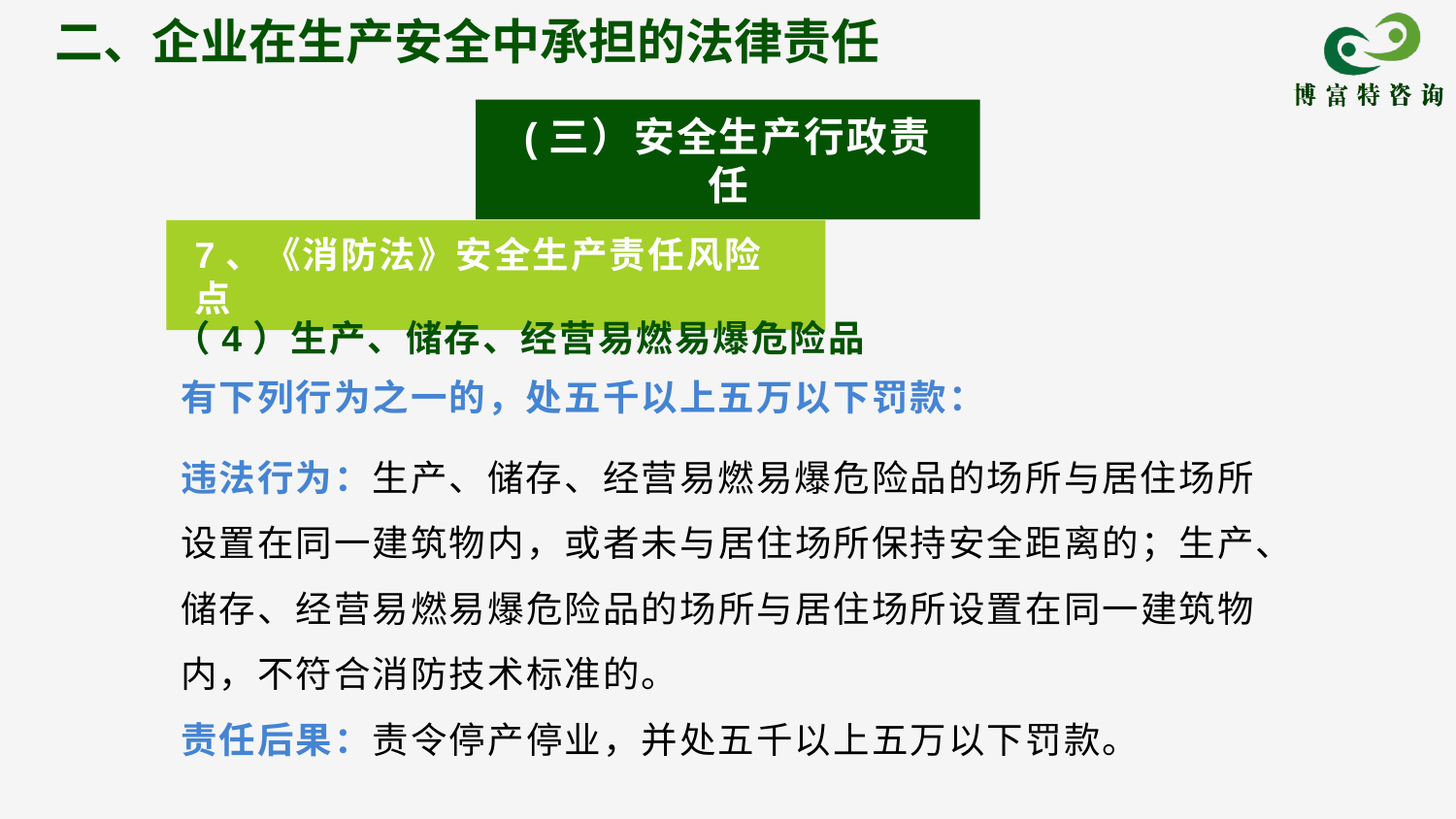

二、企业在生产安全中承担的法律责任
(三）安全生产行政责任
7、《消防法》安全生产责任风险点
（4）生产、储存、经营易燃易爆危险品
有下列行为之一的，处五千以上五万以下罚款：
违法行为：生产、储存、经营易燃易爆危险品的场所与居住场所设置在同一建筑物内，或者未与居住场所保持安全距离的；生产、储存、经营易燃易爆危险品的场所与居住场所设置在同一建筑物内，不符合消防技术标准的。
责任后果：责令停产停业，并处五千以上五万以下罚款。